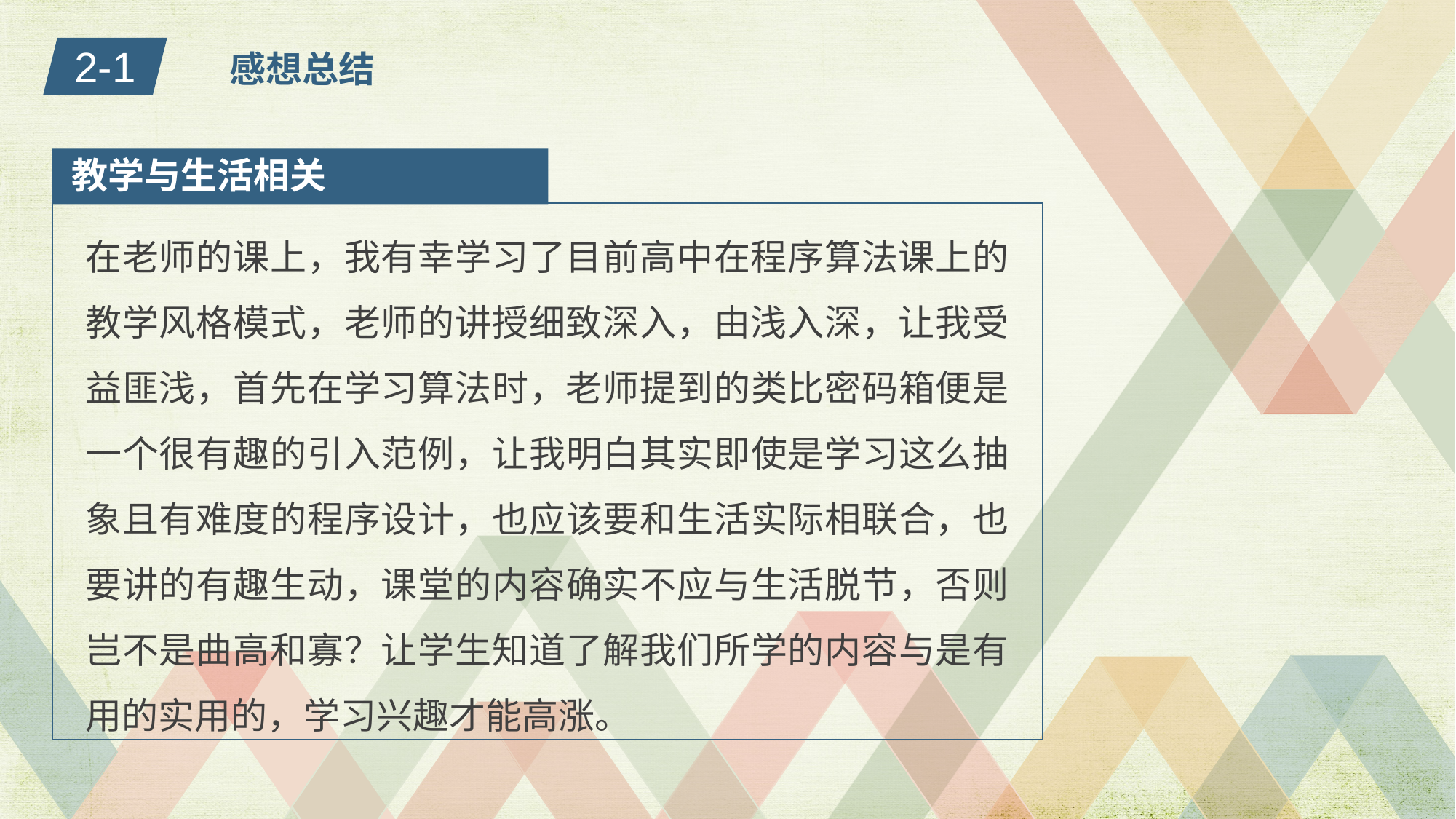

2-1

感想总结

教学与生活相关

在老师的课上，我有幸学习了目前高中在程序算法课上的教学风格模式，老师的讲授细致深入，由浅入深，让我受益匪浅，首先在学习算法时，老师提到的类比密码箱便是一个很有趣的引入范例，让我明白其实即使是学习这么抽象且有难度的程序设计，也应该要和生活实际相联合，也要讲的有趣生动，课堂的内容确实不应与生活脱节，否则岂不是曲高和寡？让学生知道了解我们所学的内容与是有用的实用的，学习兴趣才能高涨。